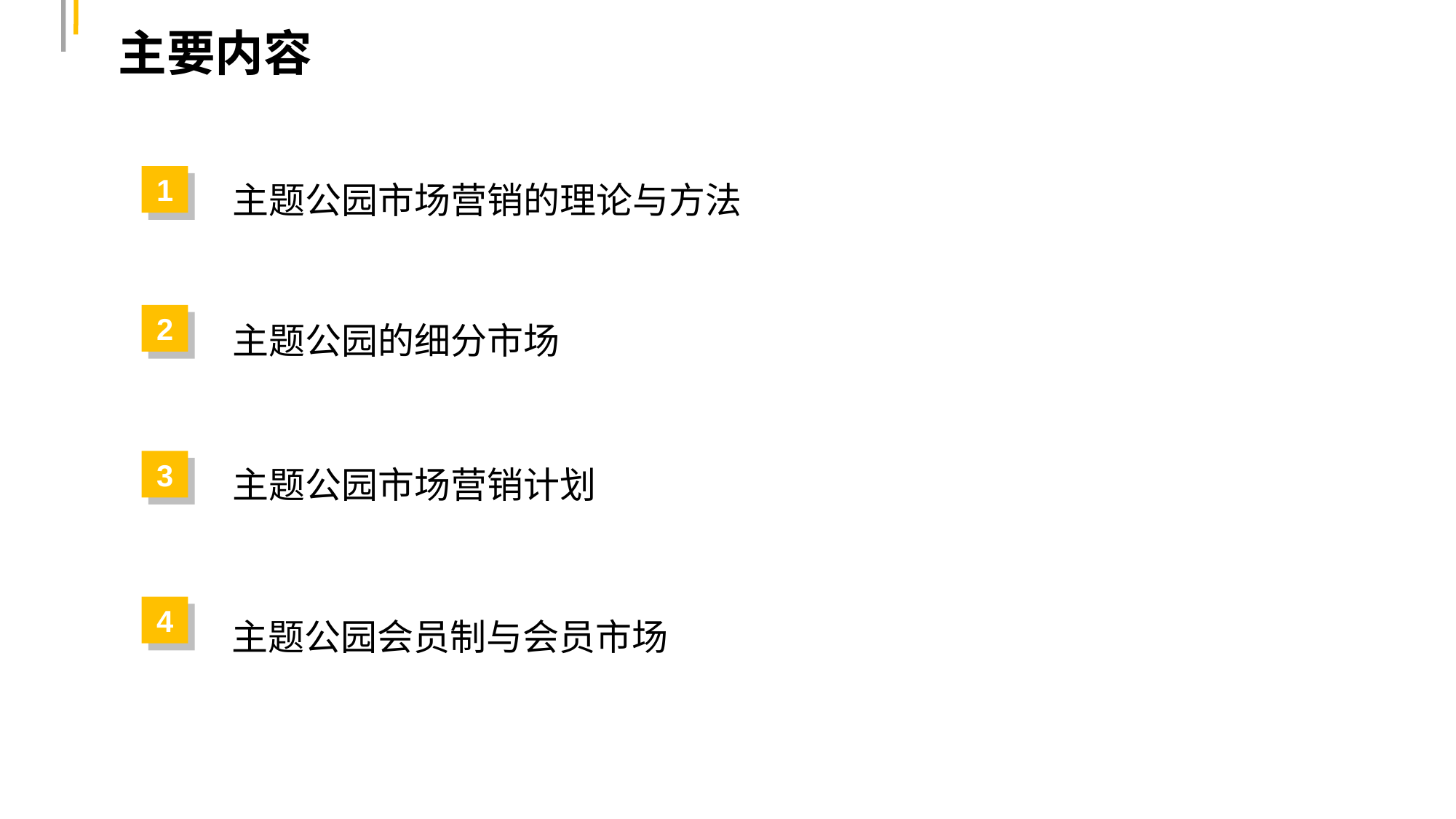

主要内容
主题公园市场营销的理论与方法
1

主题公园的细分市场
2

主题公园市场营销计划
3

主题公园会员制与会员市场
4